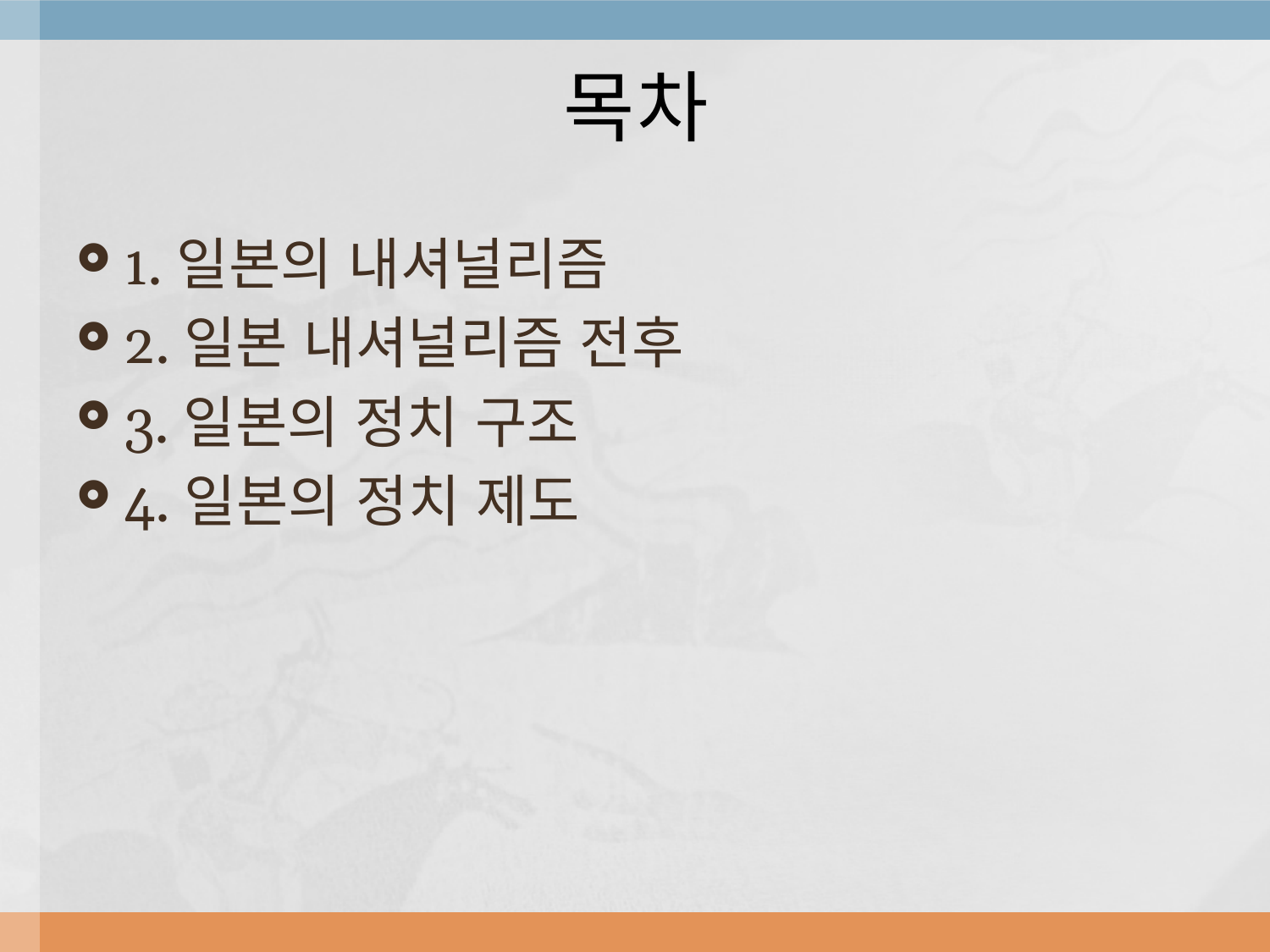

# 목차
1.일본의 내셔널리즘
2.일본 내셔널리즘 전후
3.일본의 정치 구조
4.일본의 정치 제도